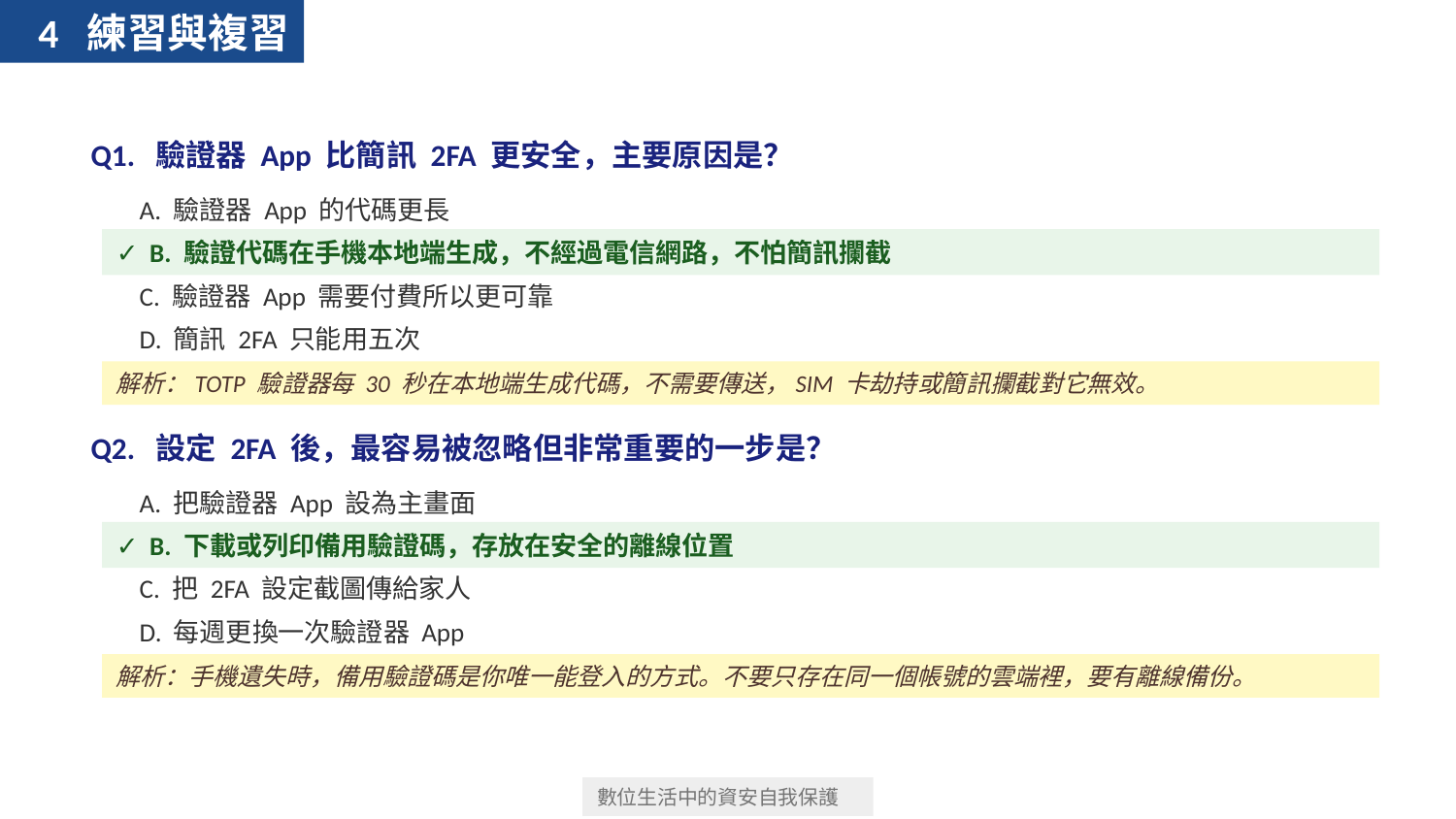

4  練習與複習
Q1.  驗證器 App 比簡訊 2FA 更安全，主要原因是？
    A. 驗證器 App 的代碼更長
✓  B. 驗證代碼在手機本地端生成，不經過電信網路，不怕簡訊攔截
    C. 驗證器 App 需要付費所以更可靠
    D. 簡訊 2FA 只能用五次
解析：TOTP 驗證器每 30 秒在本地端生成代碼，不需要傳送，SIM 卡劫持或簡訊攔截對它無效。
Q2.  設定 2FA 後，最容易被忽略但非常重要的一步是？
    A. 把驗證器 App 設為主畫面
✓  B. 下載或列印備用驗證碼，存放在安全的離線位置
    C. 把 2FA 設定截圖傳給家人
    D. 每週更換一次驗證器 App
解析：手機遺失時，備用驗證碼是你唯一能登入的方式。不要只存在同一個帳號的雲端裡，要有離線備份。
數位生活中的資安自我保護